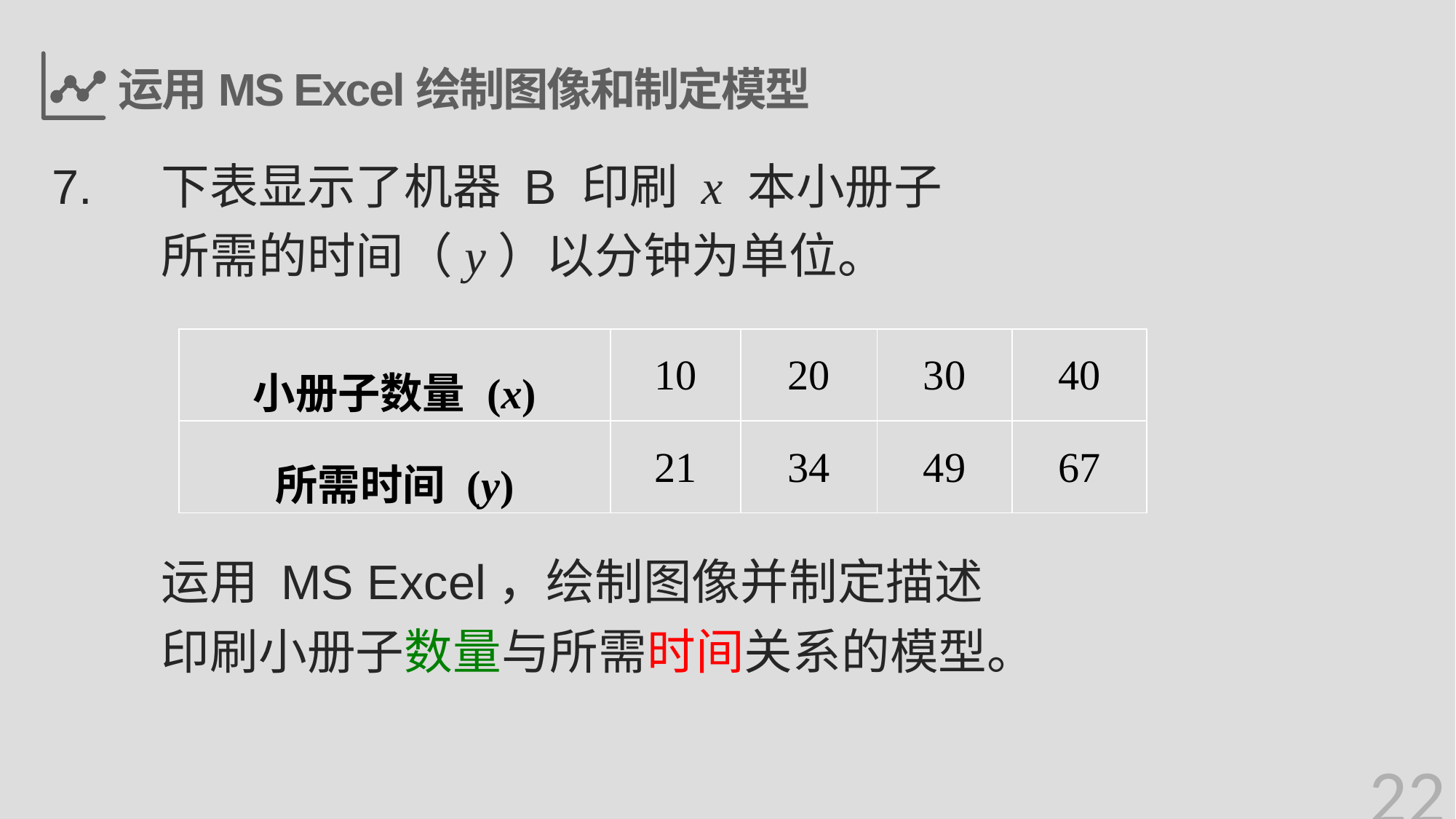

# 运用MS Excel绘制图像和制定模型

7.	下表显示了机器 B 印刷 x 本小册子
	所需的时间（y）以分钟为单位。

	运用 MS Excel，绘制图像并制定描述
	印刷小册子数量与所需时间关系的模型。

| 小册子数量 (x) | 10 | 20 | 30 | 40 |
| --- | --- | --- | --- | --- |
| 所需时间 (y) | 21 | 34 | 49 | 67 |

22